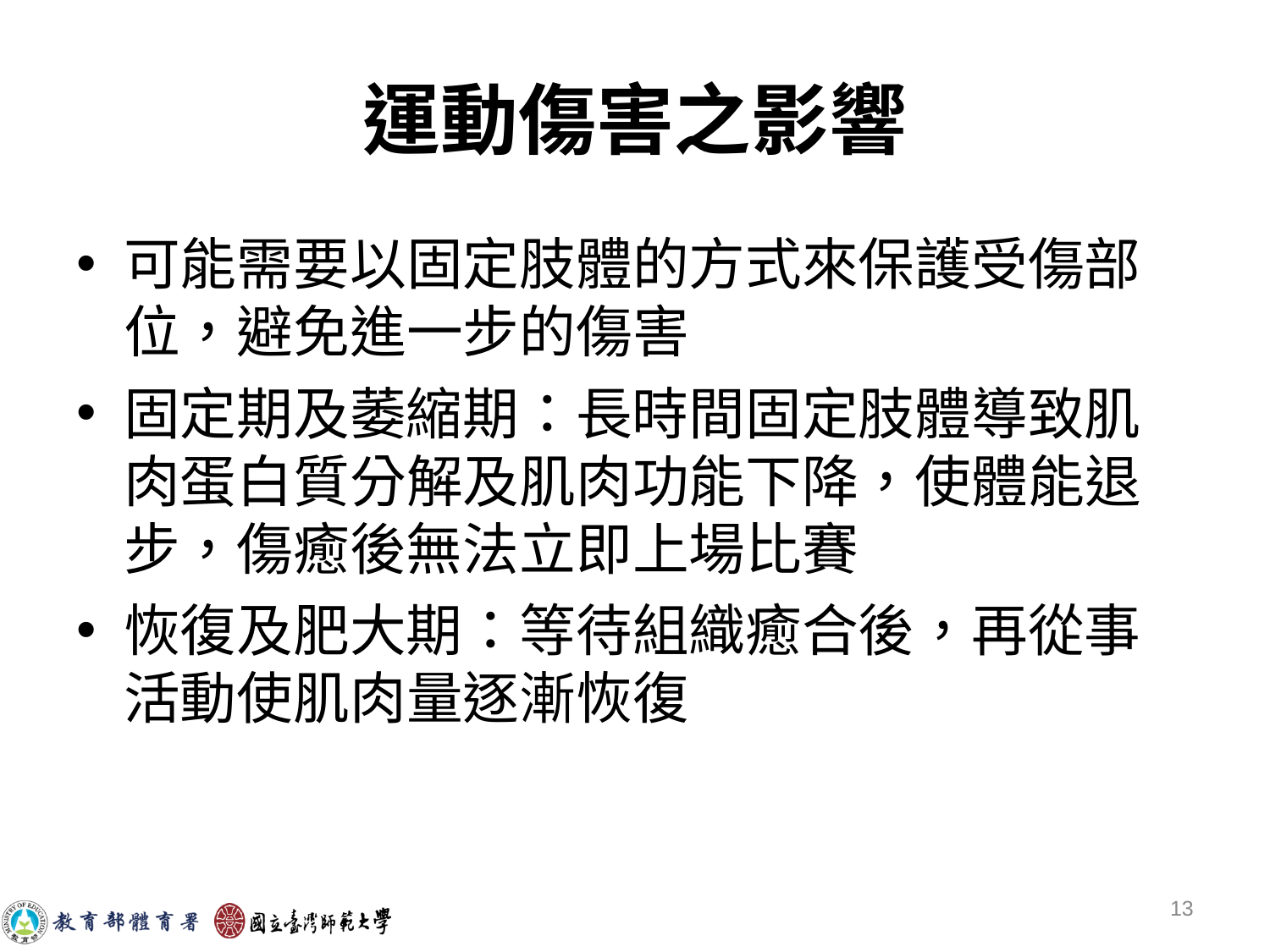

# 運動傷害之影響
可能需要以固定肢體的方式來保護受傷部位，避免進一步的傷害
固定期及萎縮期：長時間固定肢體導致肌肉蛋白質分解及肌肉功能下降，使體能退步，傷癒後無法立即上場比賽
恢復及肥大期：等待組織癒合後，再從事活動使肌肉量逐漸恢復
13